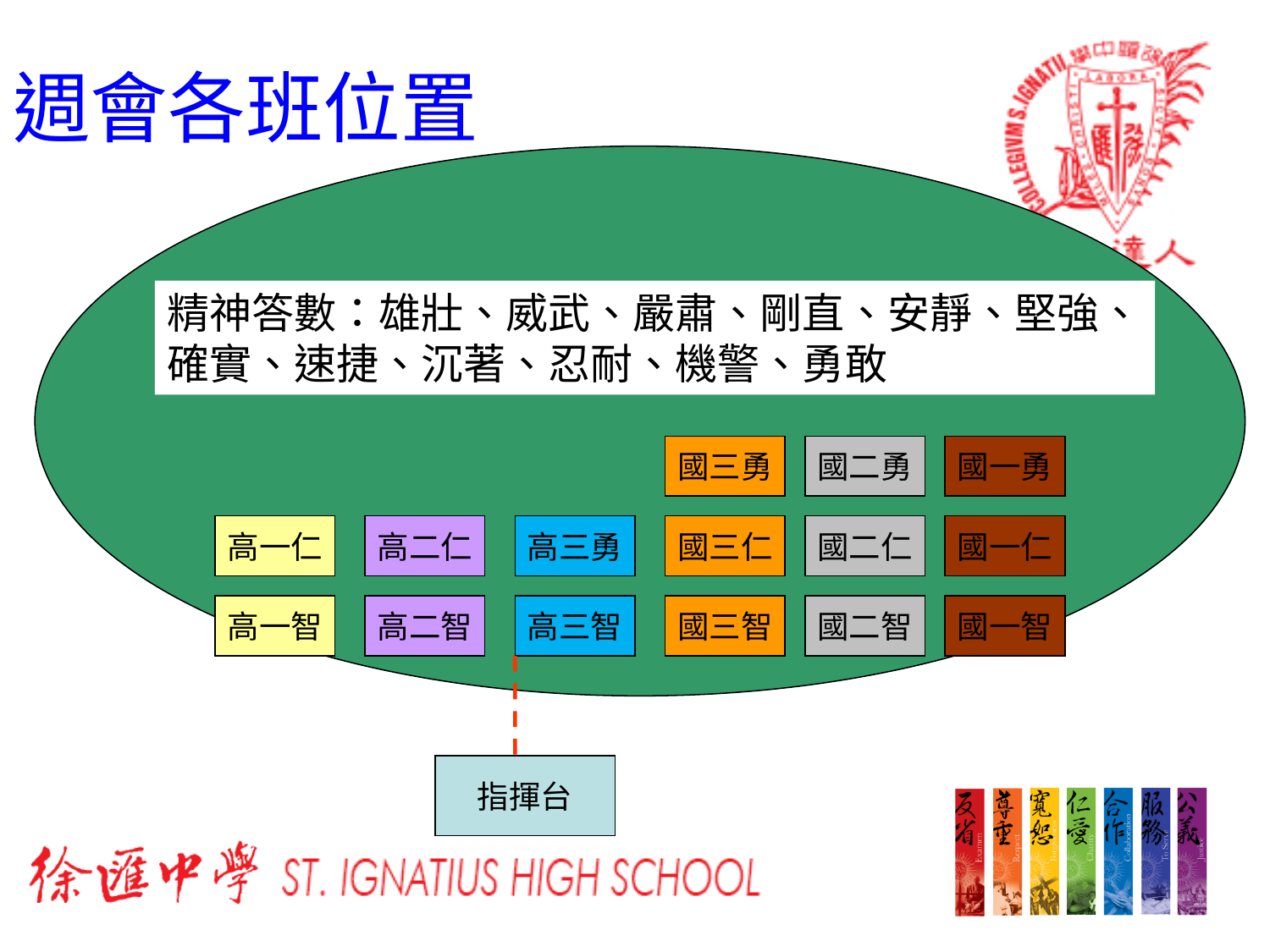

週會各班位置

精神答數：雄壯、威武、嚴肅、剛直、安靜、堅強、確實、速捷、沉著、忍耐、機警、勇敢
國三勇
國二勇
國一勇
高一仁
高二仁
高三勇
國三仁
國二仁
國一仁
高一智
高二智
高三智
國三智
國二智
國一智

指揮台